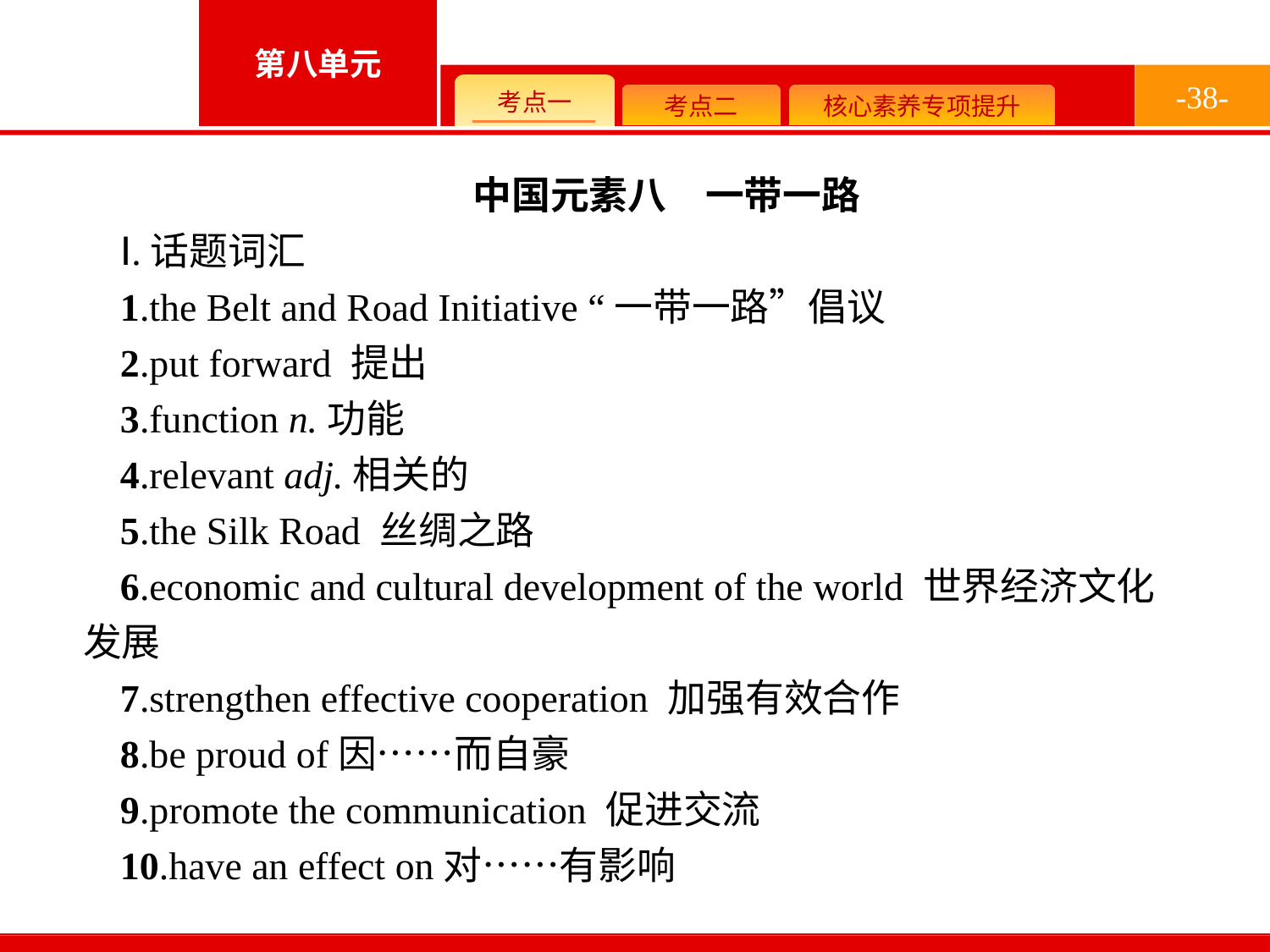

-38-
中国元素八　一带一路
Ⅰ.话题词汇
1.the Belt and Road Initiative “一带一路”倡议
2.put forward 提出
3.function n.功能
4.relevant adj.相关的
5.the Silk Road 丝绸之路
6.economic and cultural development of the world 世界经济文化发展
7.strengthen effective cooperation 加强有效合作
8.be proud of因……而自豪
9.promote the communication 促进交流
10.have an effect on对……有影响